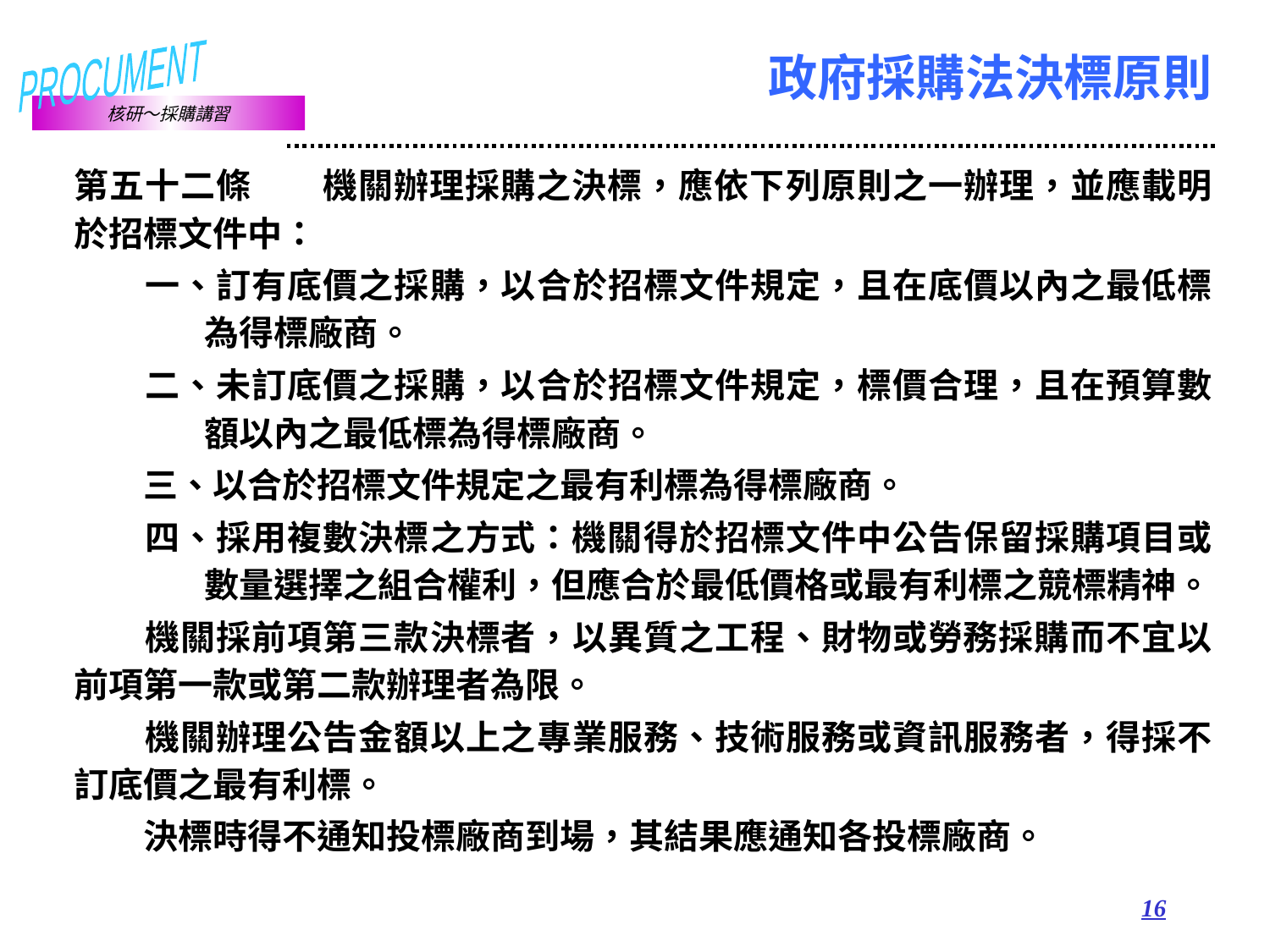

# 政府採購法決標原則
第五十二條　　機關辦理採購之決標，應依下列原則之一辦理，並應載明於招標文件中：
　　一、訂有底價之採購，以合於招標文件規定，且在底價以內之最低標為得標廠商。
　　二、未訂底價之採購，以合於招標文件規定，標價合理，且在預算數額以內之最低標為得標廠商。
　　三、以合於招標文件規定之最有利標為得標廠商。
　　四、採用複數決標之方式：機關得於招標文件中公告保留採購項目或數量選擇之組合權利，但應合於最低價格或最有利標之競標精神。
　　機關採前項第三款決標者，以異質之工程、財物或勞務採購而不宜以前項第一款或第二款辦理者為限。
　　機關辦理公告金額以上之專業服務、技術服務或資訊服務者，得採不訂底價之最有利標。
　　決標時得不通知投標廠商到場，其結果應通知各投標廠商。

16